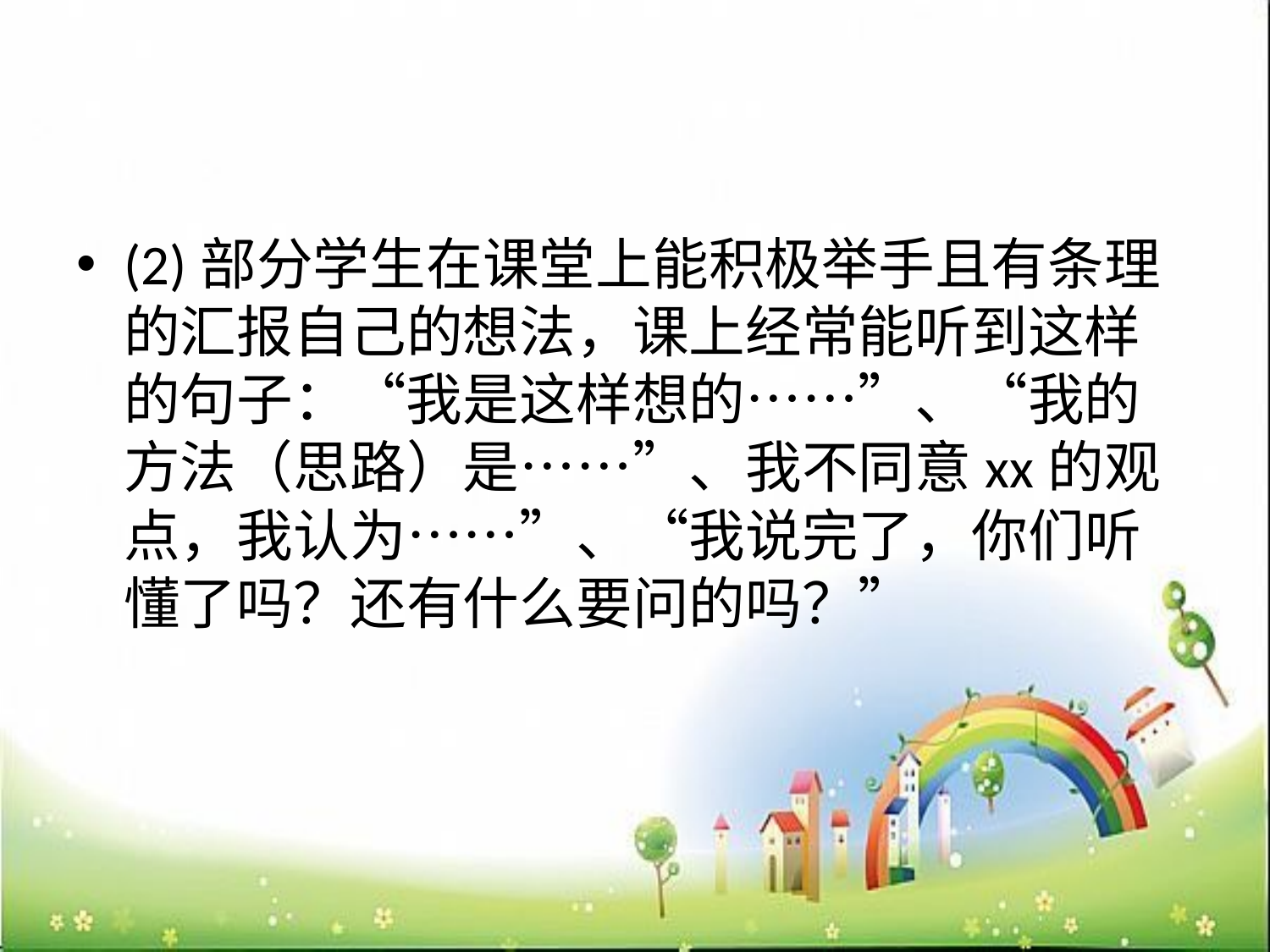

(2)部分学生在课堂上能积极举手且有条理的汇报自己的想法，课上经常能听到这样的句子：“我是这样想的……”、“我的方法（思路）是……”、我不同意xx的观点，我认为……”、“我说完了，你们听懂了吗？还有什么要问的吗？”